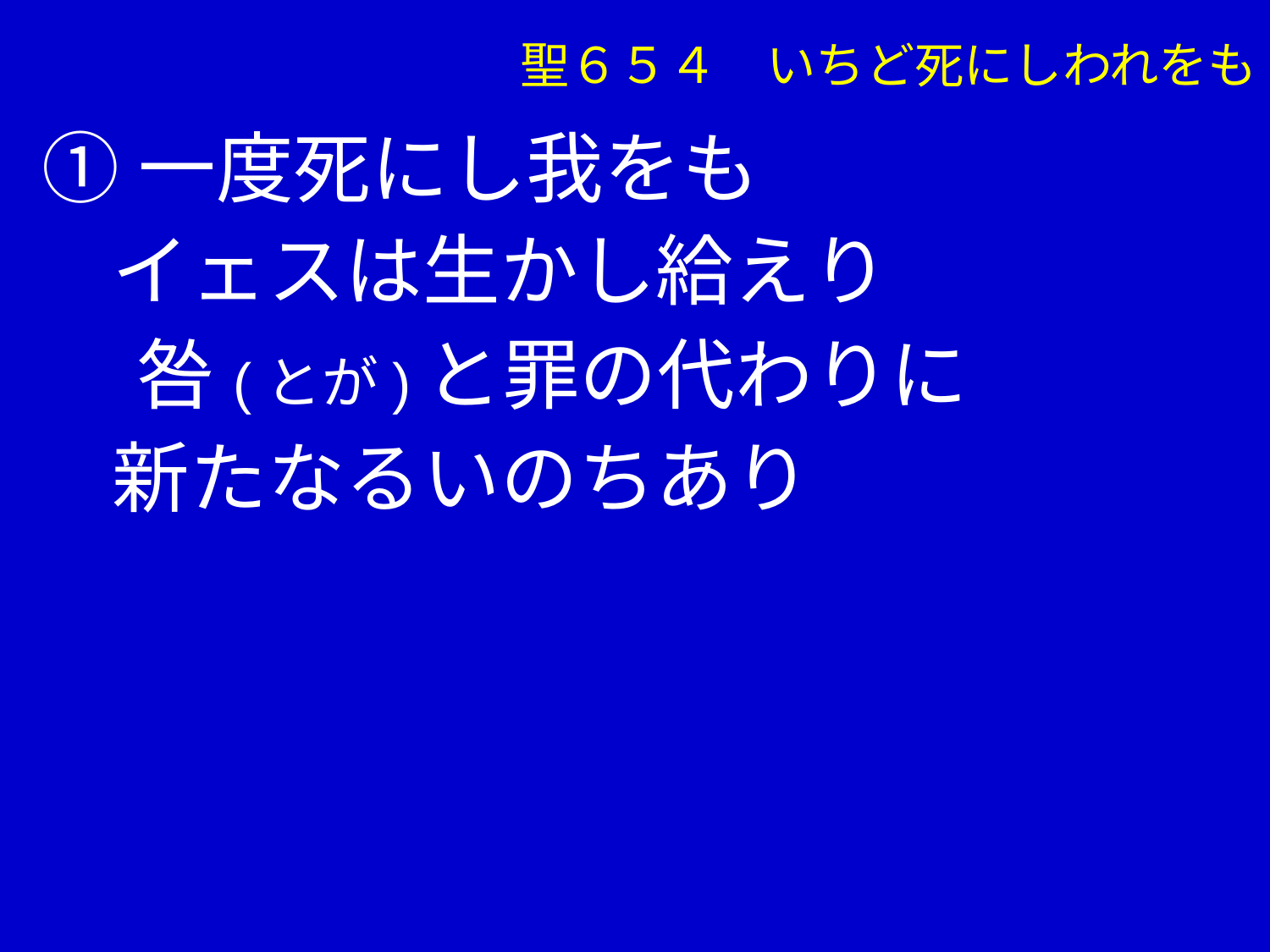

聖６５４　いちど死にしわれをも
①一度死にし我をも
   イェスは生かし給えり
　 咎(とが)と罪の代わりに
   新たなるいのちあり